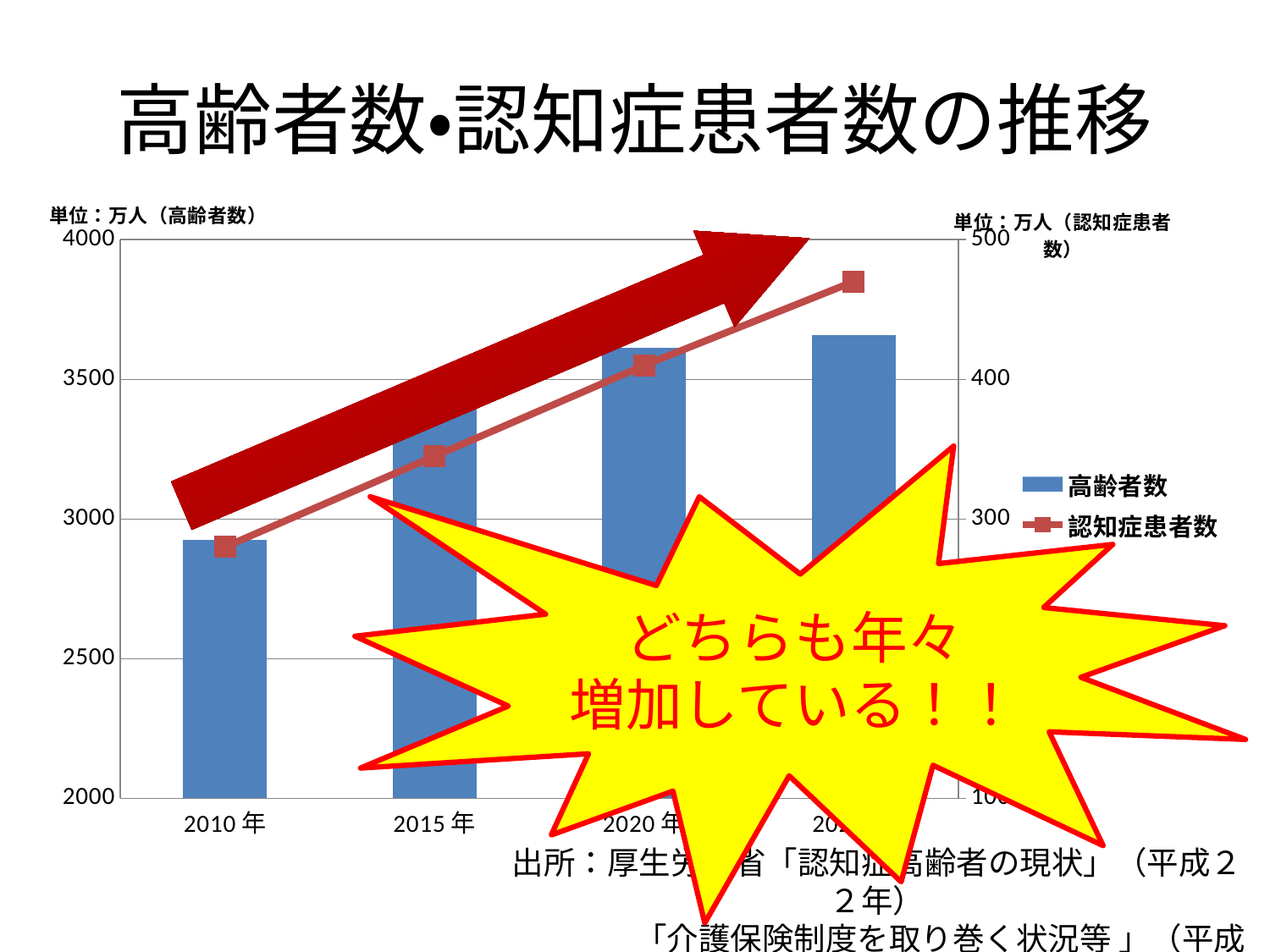

# 高齢者数・認知症患者数の推移

### Chart

| Category | 高齢者数 | 認知症患者数 |
|---|---|---|
| 2010年 | 2924.0 | 280.0 |
| 2015年 | 3395.0 | 345.0 |
| 2020年 | 3612.0 | 410.0 |
| 2025年 | 3657.0 | 470.0 |
どちらも年々
増加している！！
出所：厚生労働省「認知症高齢者の現状」（平成２２年）
　　　　「介護保険制度を取り巻く状況等 」（平成２５年）